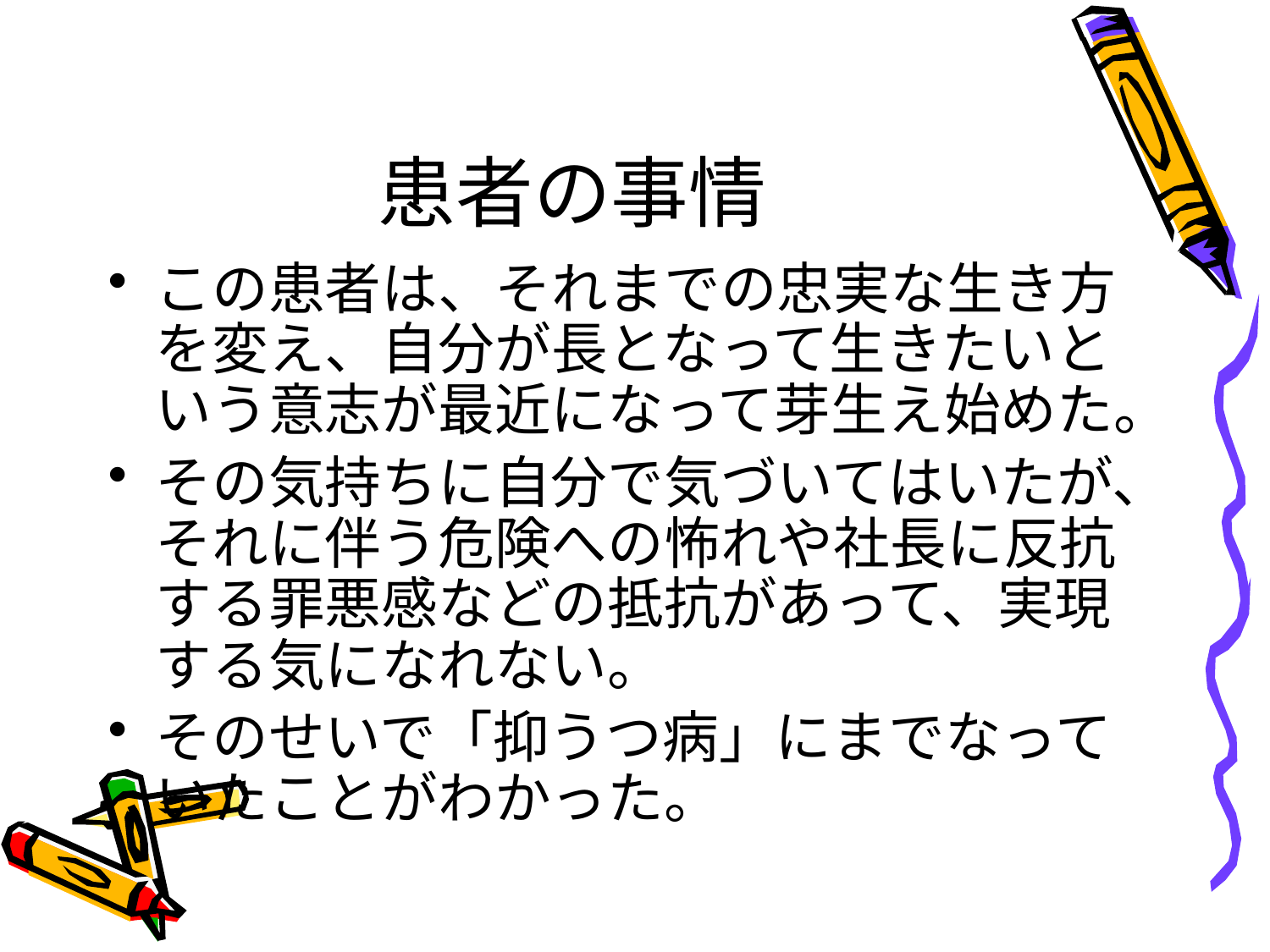

# 患者の事情
この患者は、それまでの忠実な生き方を変え、自分が長となって生きたいという意志が最近になって芽生え始めた。
その気持ちに自分で気づいてはいたが、それに伴う危険への怖れや社長に反抗する罪悪感などの抵抗があって、実現する気になれない。
そのせいで「抑うつ病」にまでなっていたことがわかった。